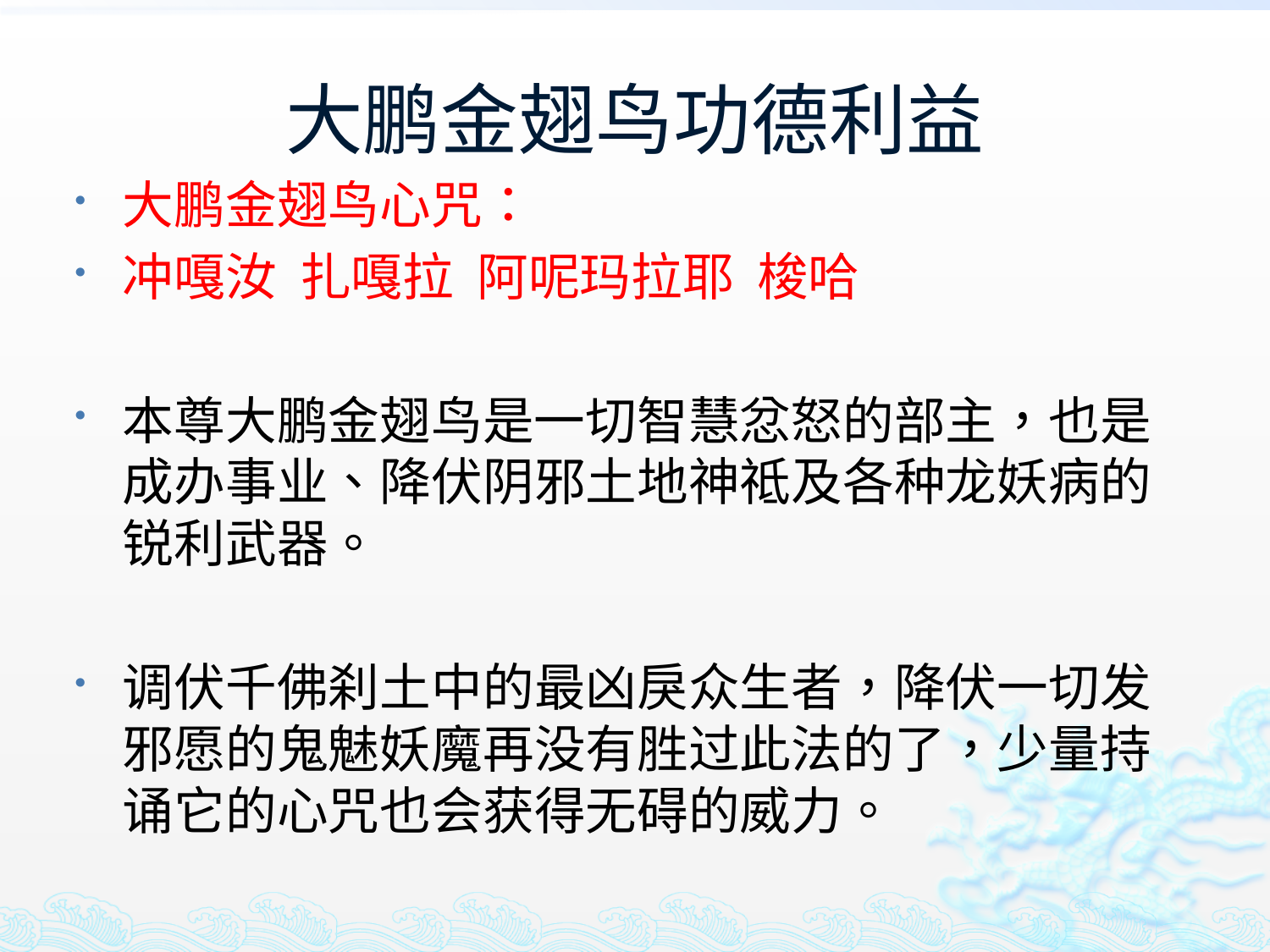

# 大鹏金翅鸟功德利益
大鹏金翅鸟心咒：
冲嘎汝  扎嘎拉  阿呢玛拉耶  梭哈

本尊大鹏金翅鸟是一切智慧忿怒的部主，也是成办事业、降伏阴邪土地神祗及各种龙妖病的锐利武器。

调伏千佛刹土中的最凶戾众生者，降伏一切发邪愿的鬼魅妖魔再没有胜过此法的了，少量持诵它的心咒也会获得无碍的威力。